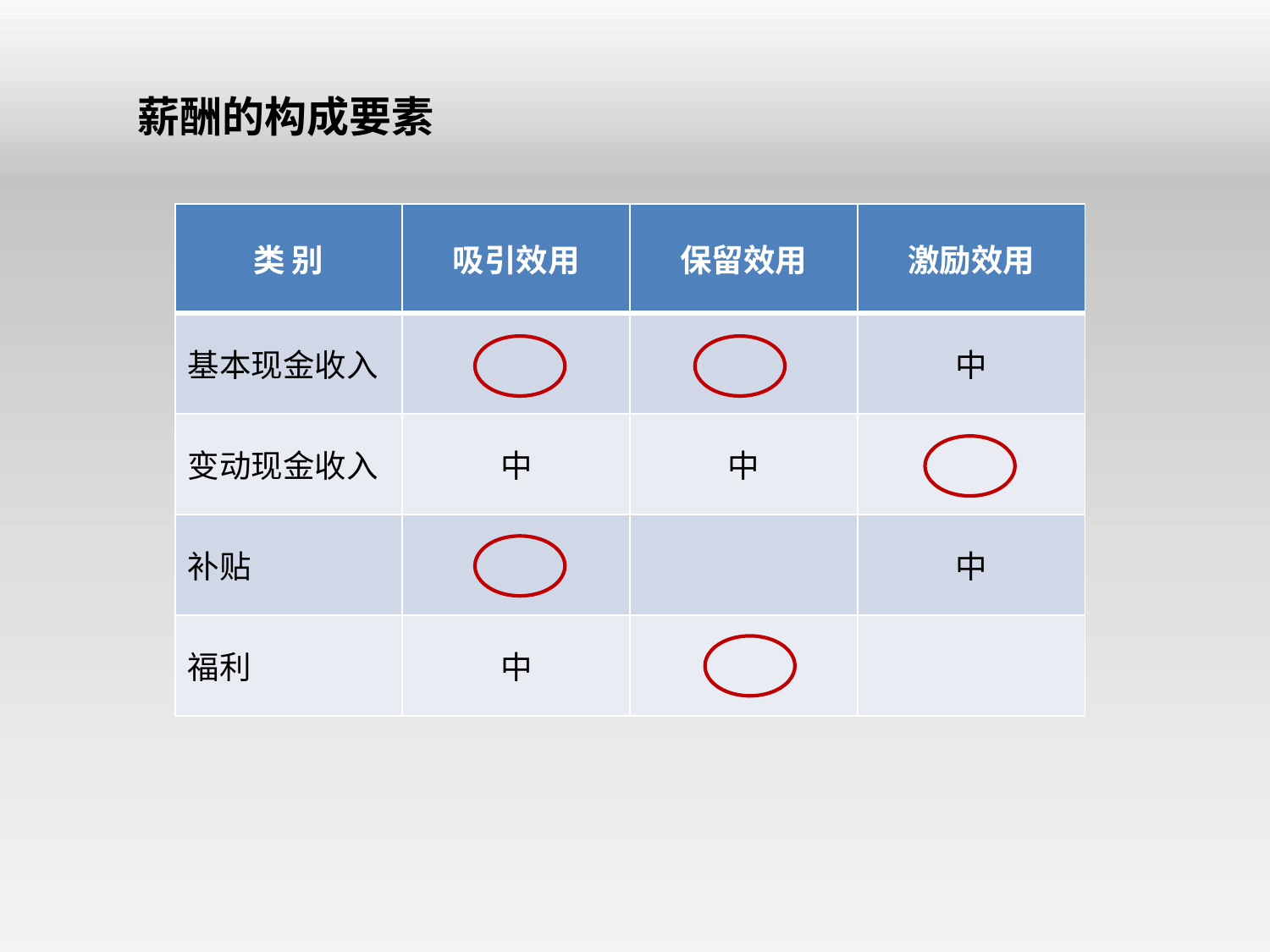

# 薪酬的构成要素
| 类 别 | 吸引效用 | 保留效用 | 激励效用 |
| --- | --- | --- | --- |
| 基本现金收入 |  |  | 中 |
| 变动现金收入 | 中 | 中 |  |
| 补贴 |  |  | 中 |
| 福利 | 中 |  |  |